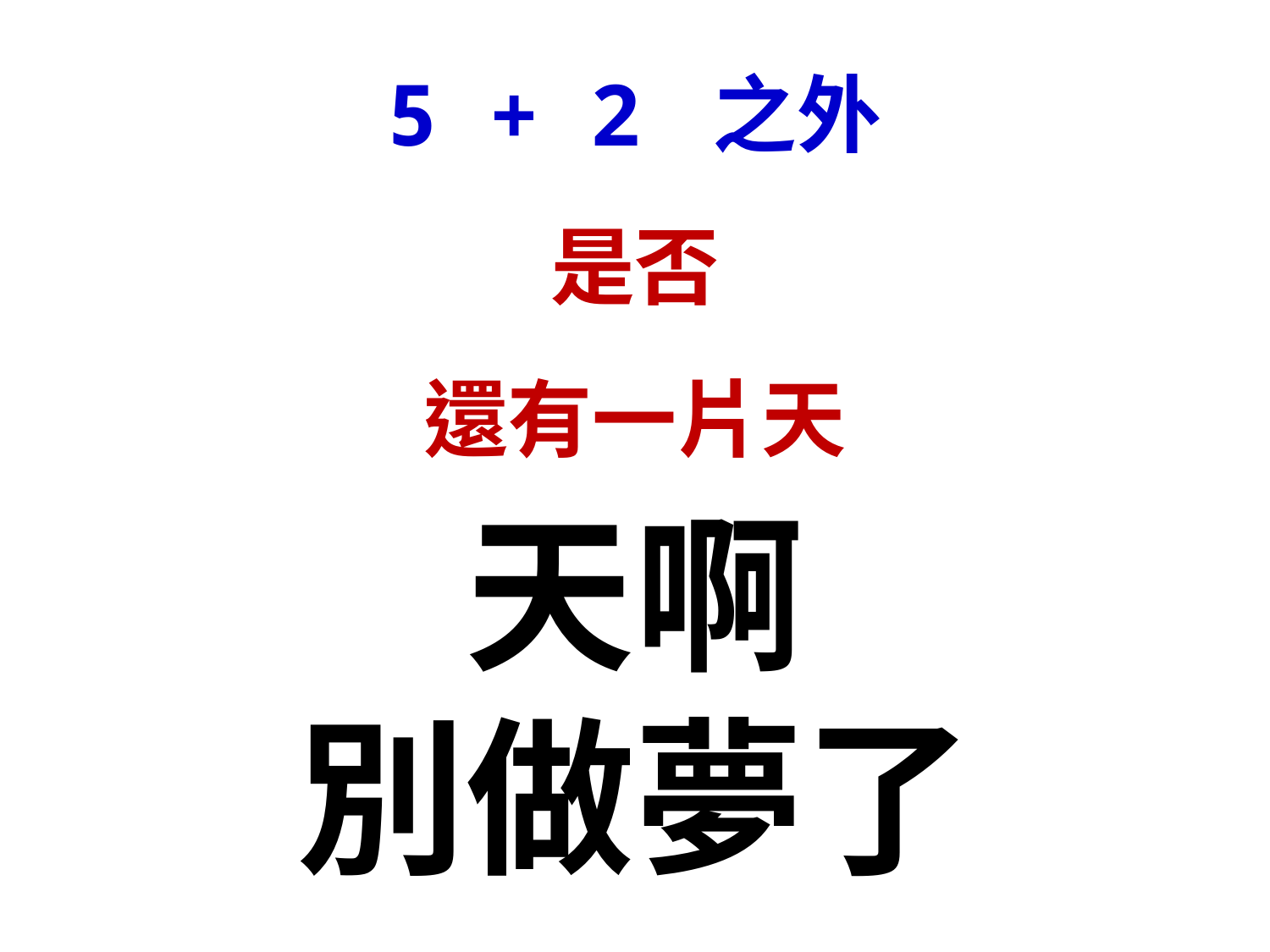

5 + 2 之外
是否
還有一片天
天啊
別做夢了